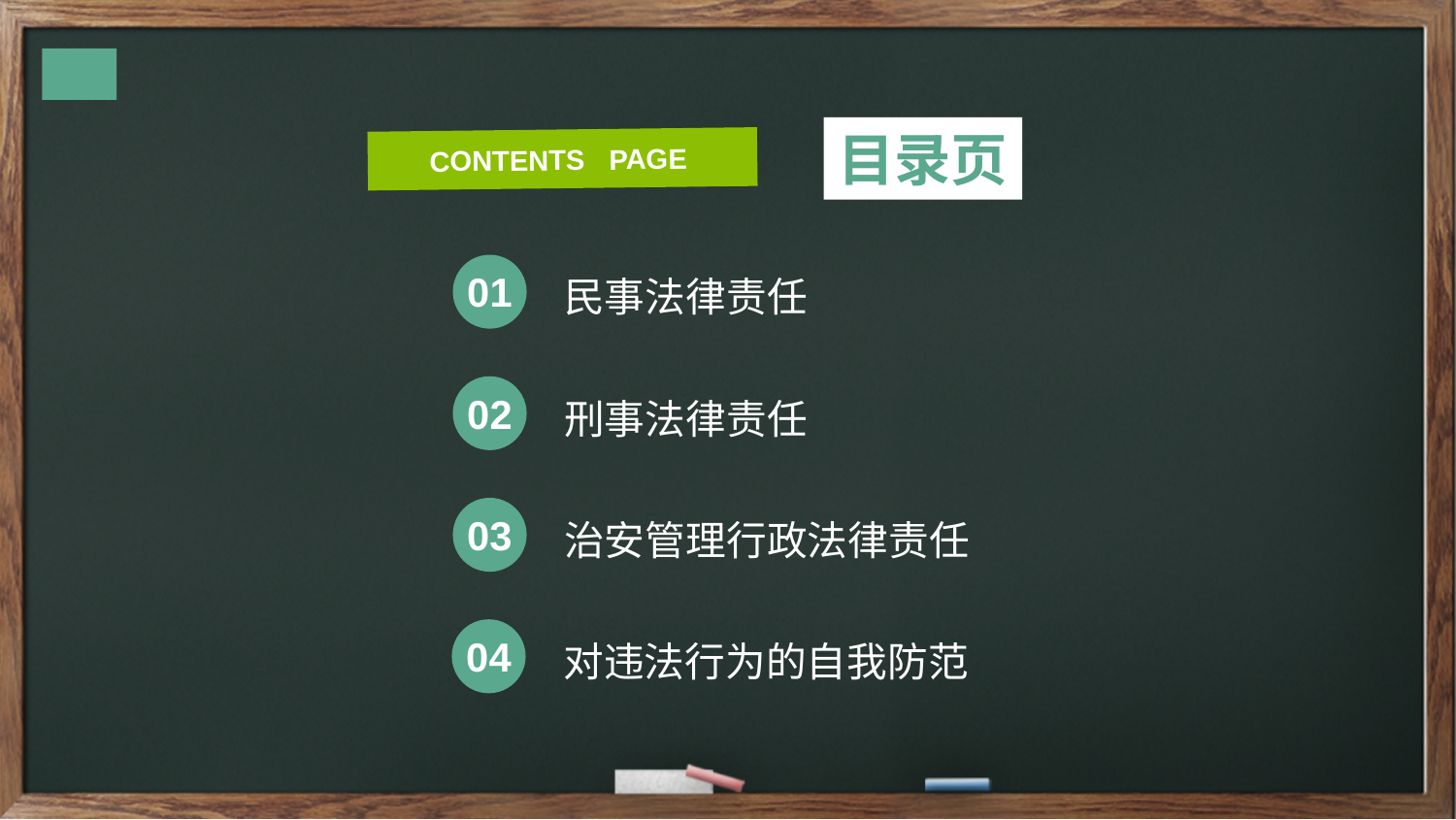

目录页
CONTENTS   PAGE

01
民事法律责任

02
刑事法律责任

03
治安管理行政法律责任

04
对违法行为的自我防范